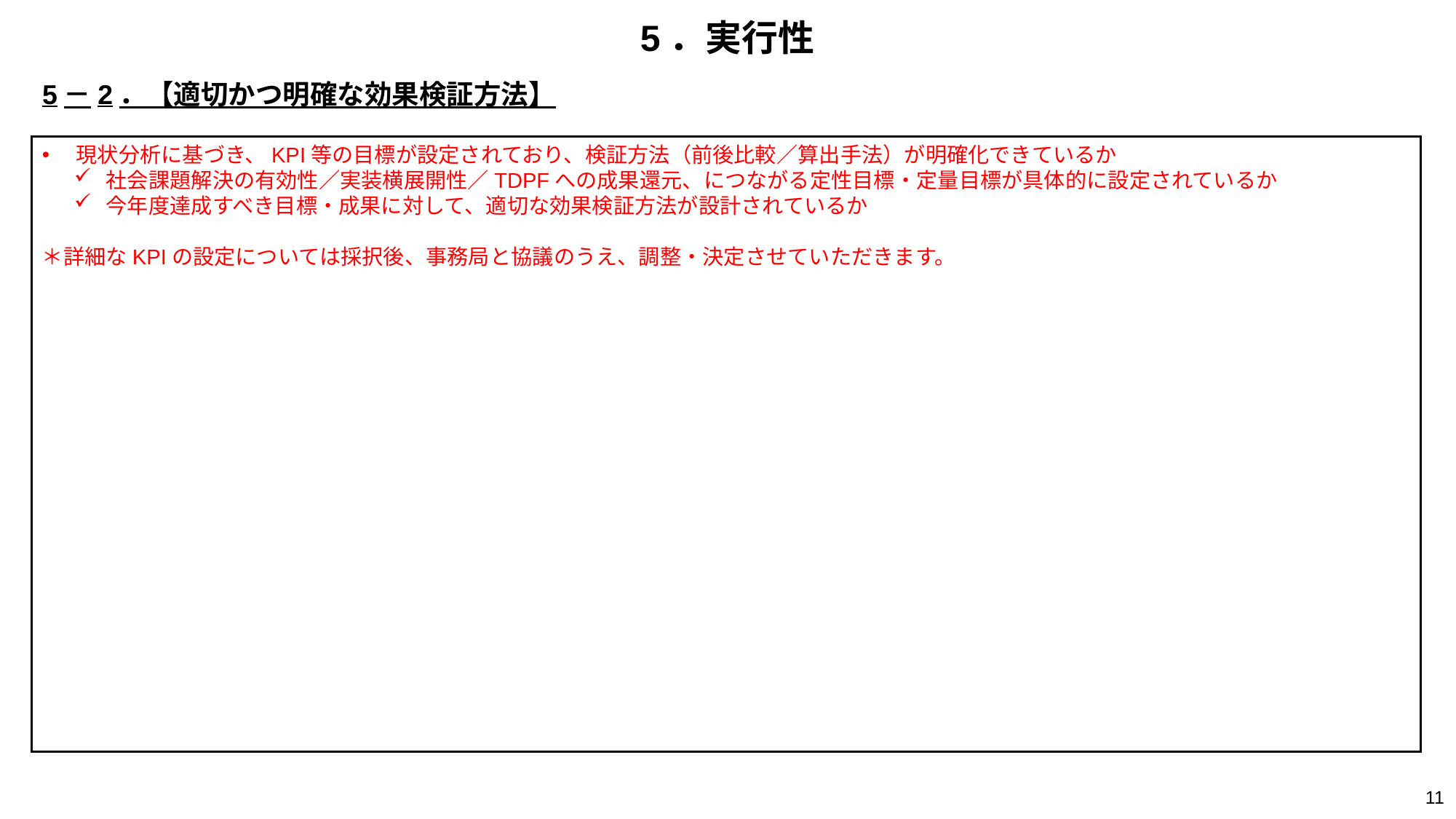

# 5．実行性
5－2．【適切かつ明確な効果検証方法】
現状分析に基づき、KPI等の目標が設定されており、検証方法（前後比較／算出手法）が明確化できているか
社会課題解決の有効性／実装横展開性／TDPFへの成果還元、につながる定性目標・定量目標が具体的に設定されているか
今年度達成すべき目標・成果に対して、適切な効果検証方法が設計されているか

＊詳細なKPIの設定については採択後、事務局と協議のうえ、調整・決定させていただきます。

11